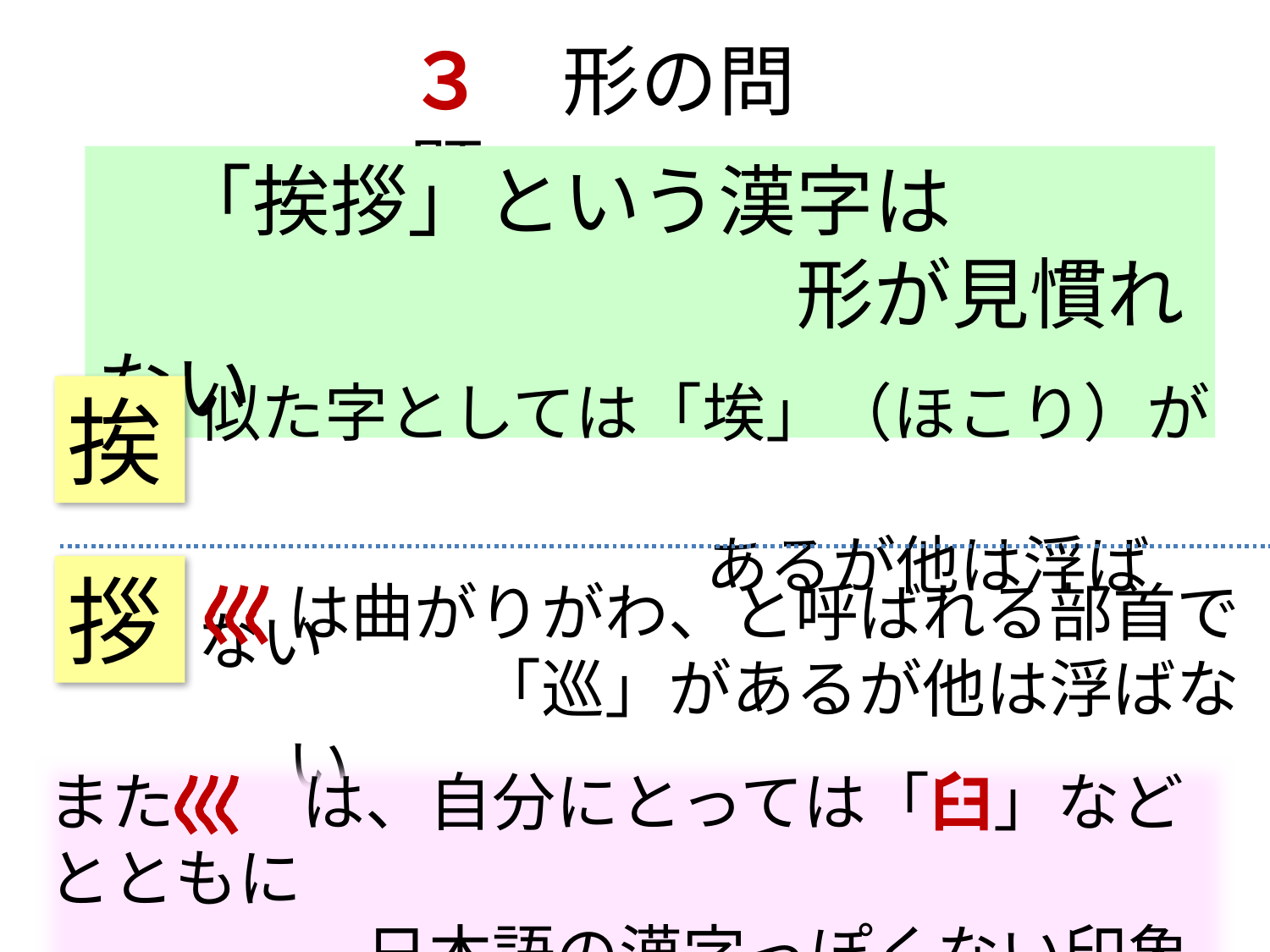

３　形の問題
　「挨拶」という漢字は
　　　　　　　　　形が見慣れない
似た字としては「埃」（ほこり）が
　　　　　　　　あるが他は浮ばない
挨
拶
は曲がりがわ、と呼ばれる部首で
　　　「巡」があるが他は浮ばない

また　　は、自分にとっては「臼」などとともに
　　　　　日本語の漢字っぽくない印象がある